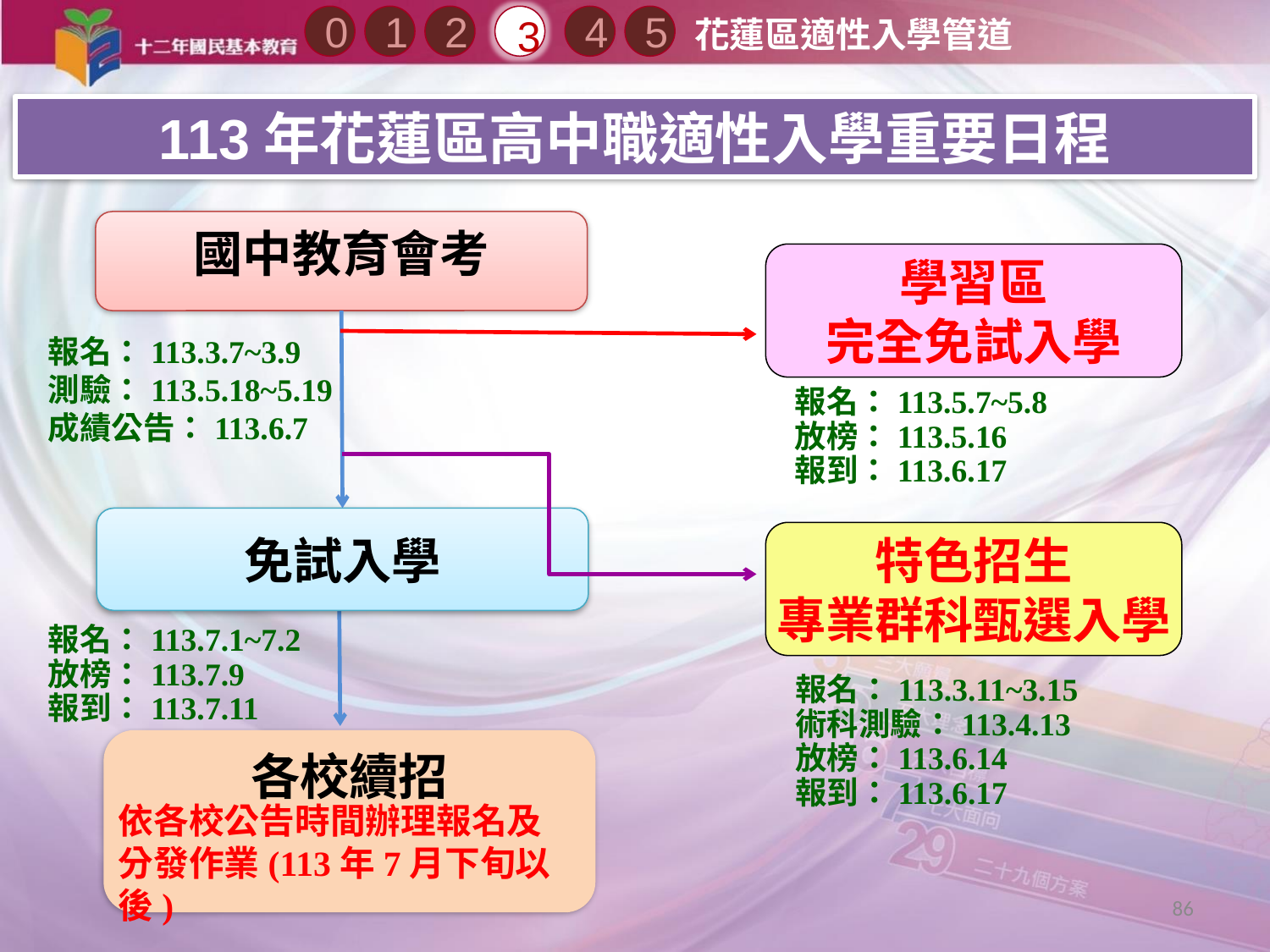

0
2
3
1
4
5
花蓮區適性入學管道
113年花蓮區高中職適性入學重要日程
國中教育會考
學習區
完全免試入學
報名：113.3.7~3.9
測驗：113.5.18~5.19
成績公告：113.6.7
報名：113.5.7~5.8
放榜：113.5.16
報到：113.6.17
免試入學
特色招生
專業群科甄選入學
報名：113.7.1~7.2
放榜：113.7.9
報到：113.7.11
報名：113.3.11~3.15
術科測驗：113.4.13
放榜：113.6.14
報到：113.6.17
各校續招
依各校公告時間辦理報名及分發作業(113年7月下旬以後)
86